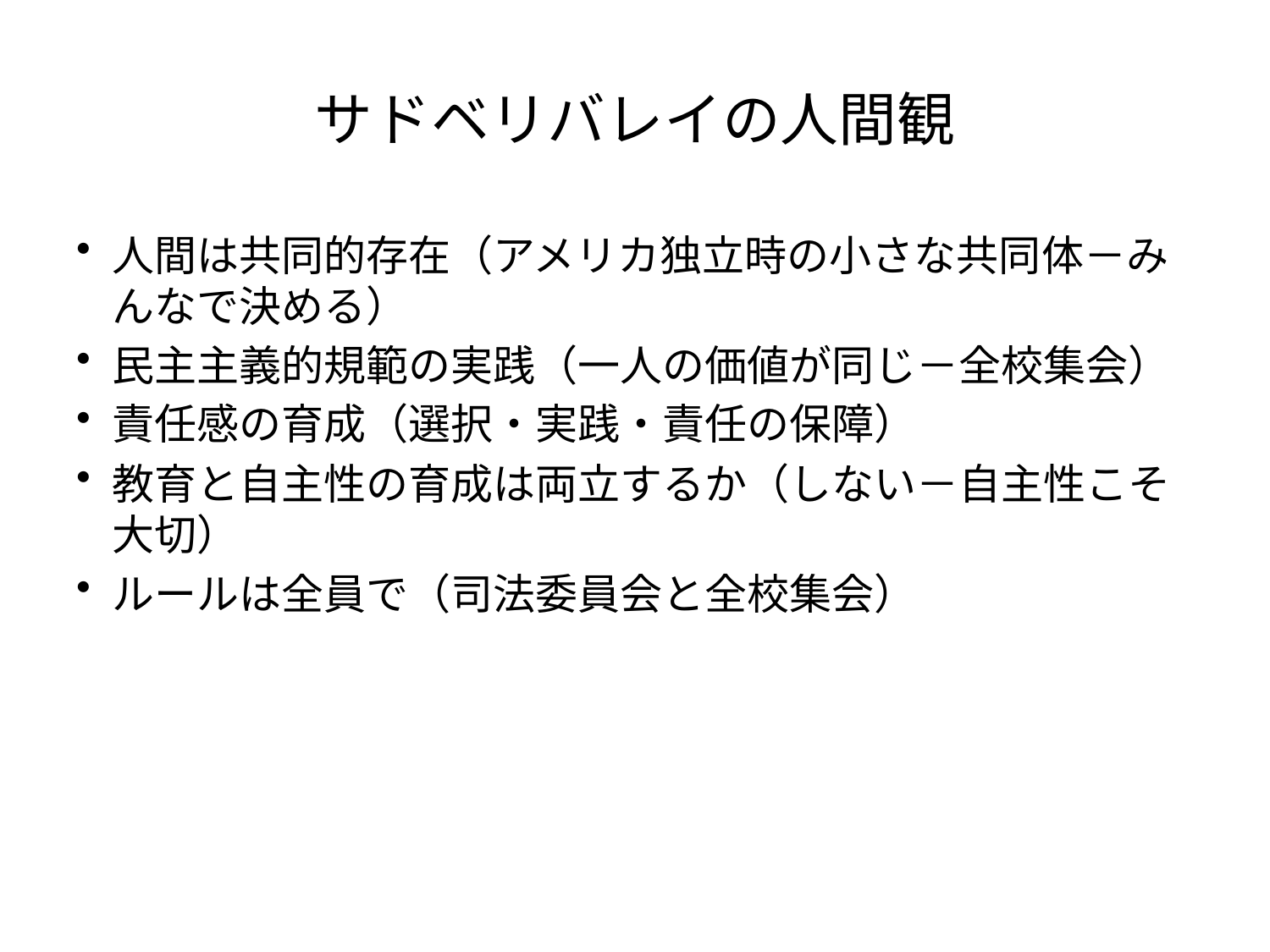

# サドベリバレイの人間観
人間は共同的存在（アメリカ独立時の小さな共同体－みんなで決める）
民主主義的規範の実践（一人の価値が同じ－全校集会）
責任感の育成（選択・実践・責任の保障）
教育と自主性の育成は両立するか（しない－自主性こそ大切）
ルールは全員で（司法委員会と全校集会）